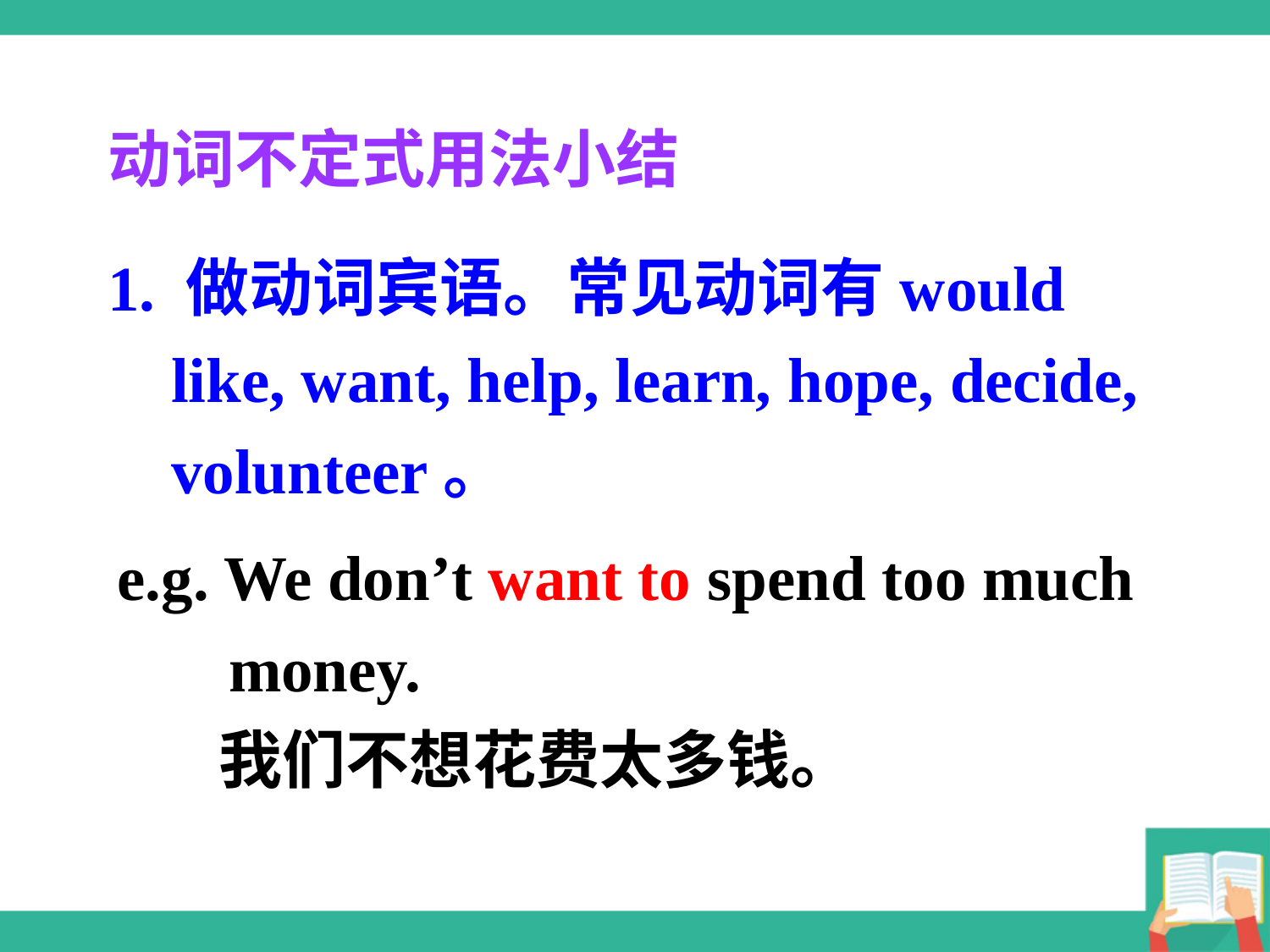

动词不定式用法小结
1. 做动词宾语。常见动词有would
    like, want, help, learn, hope, decide,
    volunteer。
e.g. We don’t want to spend too much
       money.
      我们不想花费太多钱。